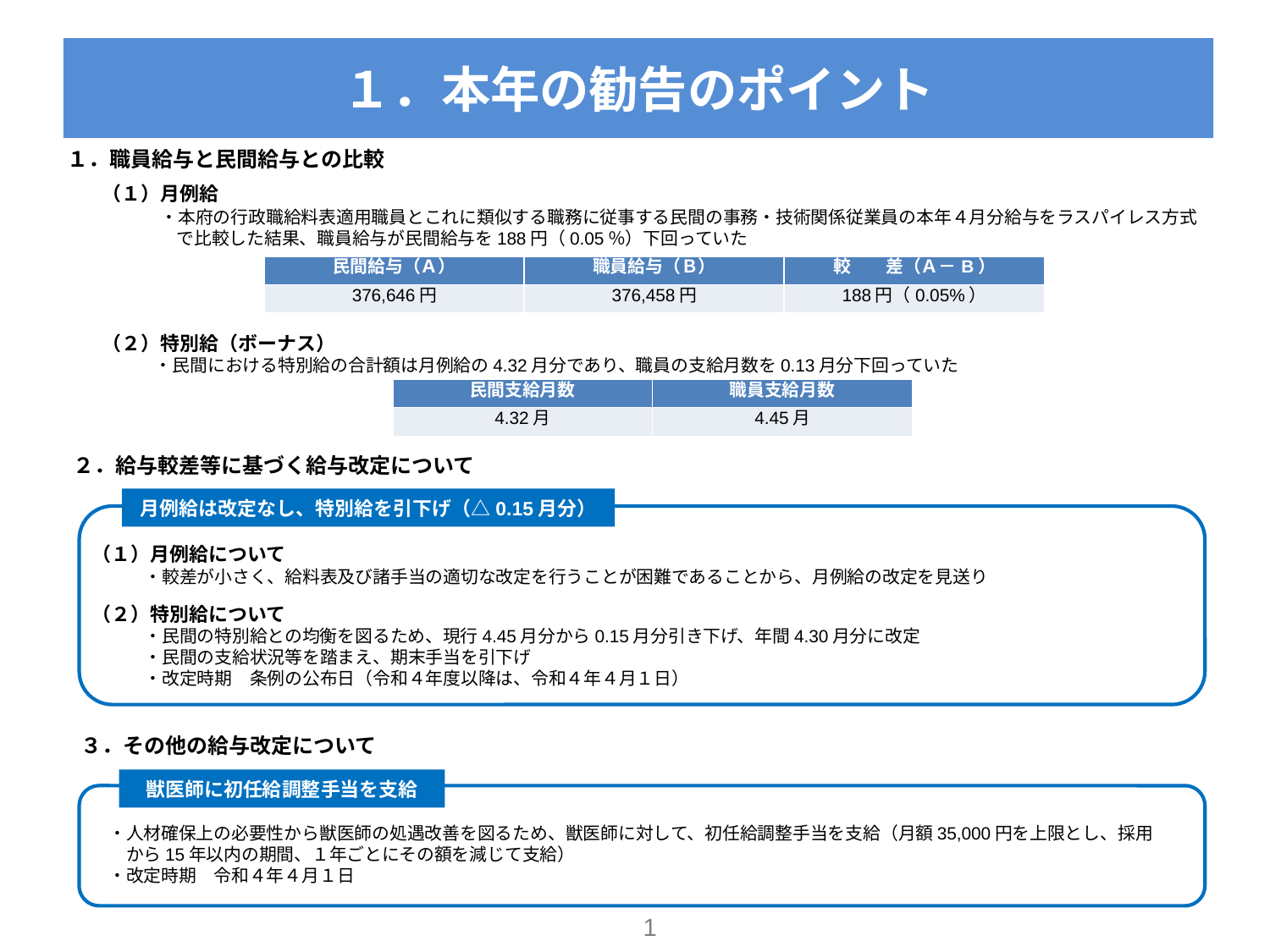

１．本年の勧告のポイント
１．職員給与と民間給与との比較
（１）月例給
　　　・本府の行政職給料表適用職員とこれに類似する職務に従事する民間の事務・技術関係従業員の本年４月分給与をラスパイレス方式
　　　　 で比較した結果、職員給与が民間給与を188円（0.05％）下回っていた
| 民間給与（Ａ） | 職員給与（Ｂ） | 較　　差（Ａ－B） |
| --- | --- | --- |
| 376,646円 | 376,458円 | 188円（0.05%） |
（２）特別給（ボーナス）
　　　・民間における特別給の合計額は月例給の4.32月分であり、職員の支給月数を0.13月分下回っていた
| 民間支給月数 | 職員支給月数 |
| --- | --- |
| 4.32月 | 4.45月 |
２．給与較差等に基づく給与改定について
月例給は改定なし、特別給を引下げ（△0.15月分）

（１）月例給について
　　　・較差が小さく、給料表及び諸手当の適切な改定を行うことが困難であることから、月例給の改定を見送り
（２）特別給について
　　　・民間の特別給との均衡を図るため、現行4.45月分から0.15月分引き下げ、年間4.30月分に改定
　　　・民間の支給状況等を踏まえ、期末手当を引下げ
　　　・改定時期　条例の公布日（令和４年度以降は、令和４年４月１日）
３．その他の給与改定について

獣医師に初任給調整手当を支給

　　・人材確保上の必要性から獣医師の処遇改善を図るため、獣医師に対して、初任給調整手当を支給（月額35,000円を上限とし、採用
　　　から15年以内の期間、１年ごとにその額を減じて支給）
　　・改定時期　令和４年４月１日
1